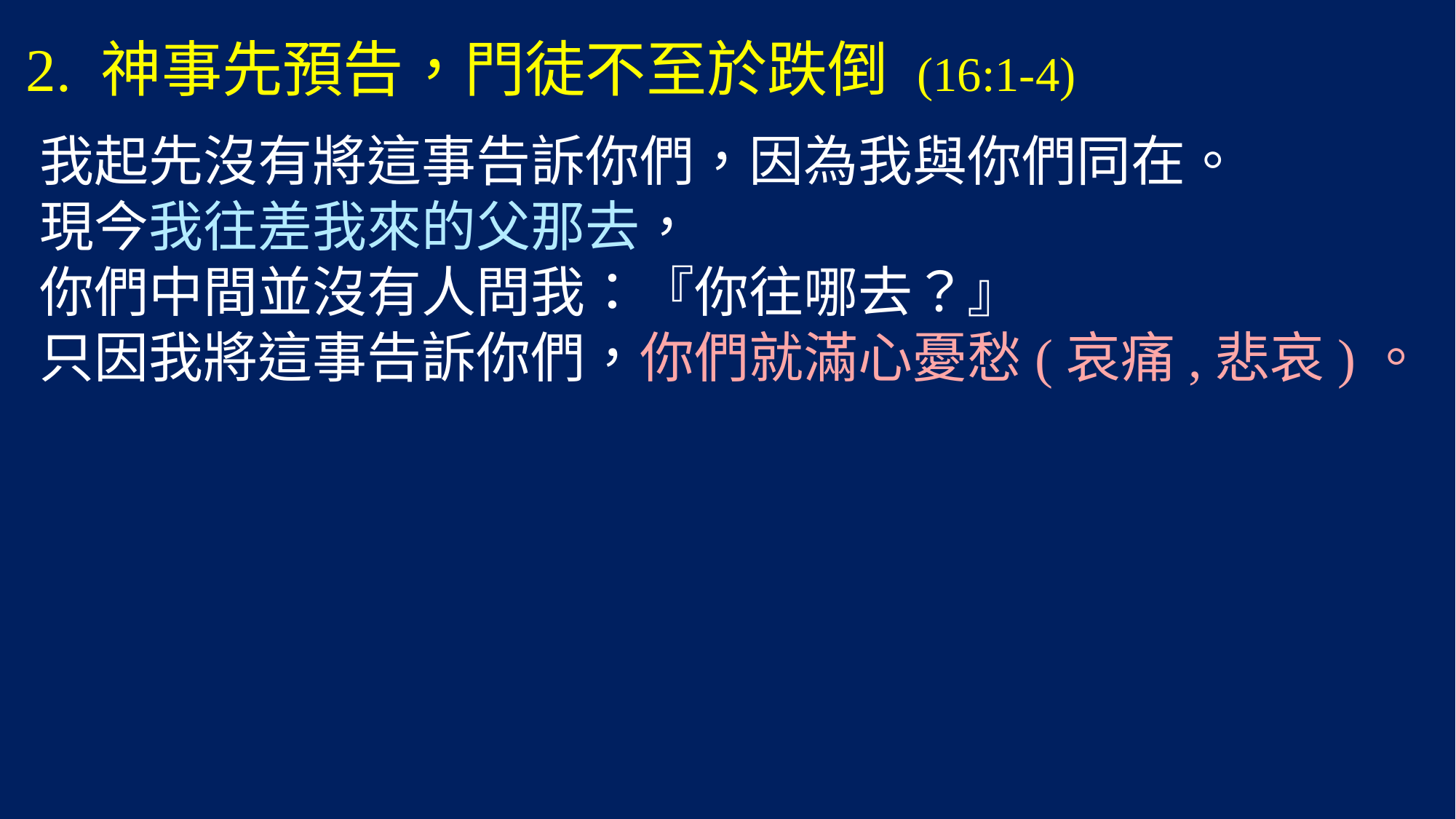

# 2. 神事先預告，門徒不至於跌倒 (16:1-4)
我起先沒有將這事告訴你們，因為我與你們同在。
現今我往差我來的父那去，
你們中間並沒有人問我：『你往哪去？』
只因我將這事告訴你們，你們就滿心憂愁(哀痛,悲哀)。